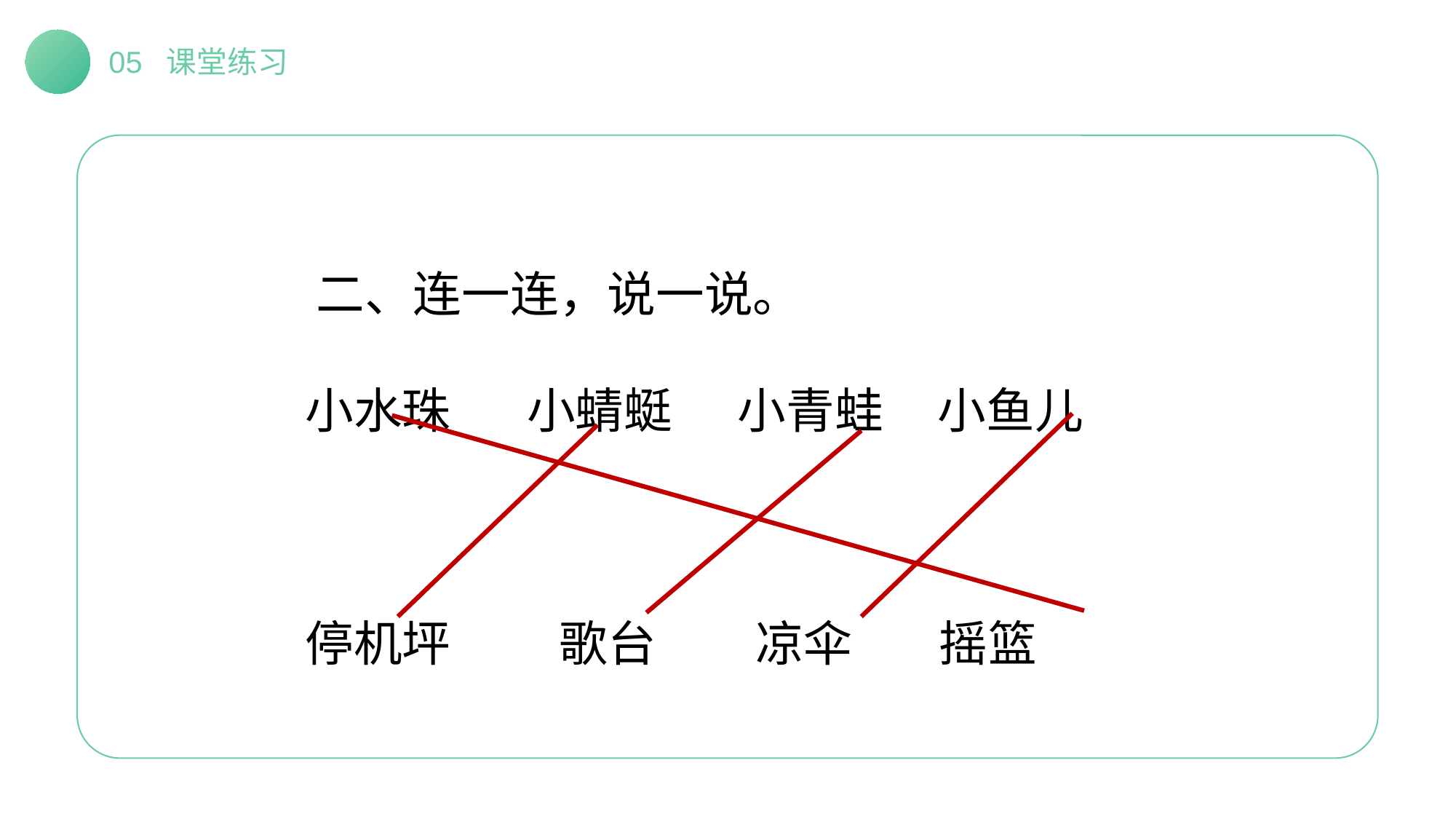

05  课堂练习

   二、连一连，说一说。
  小水珠       小蜻蜓      小青蛙     小鱼儿

  停机坪          歌台         凉伞        摇篮